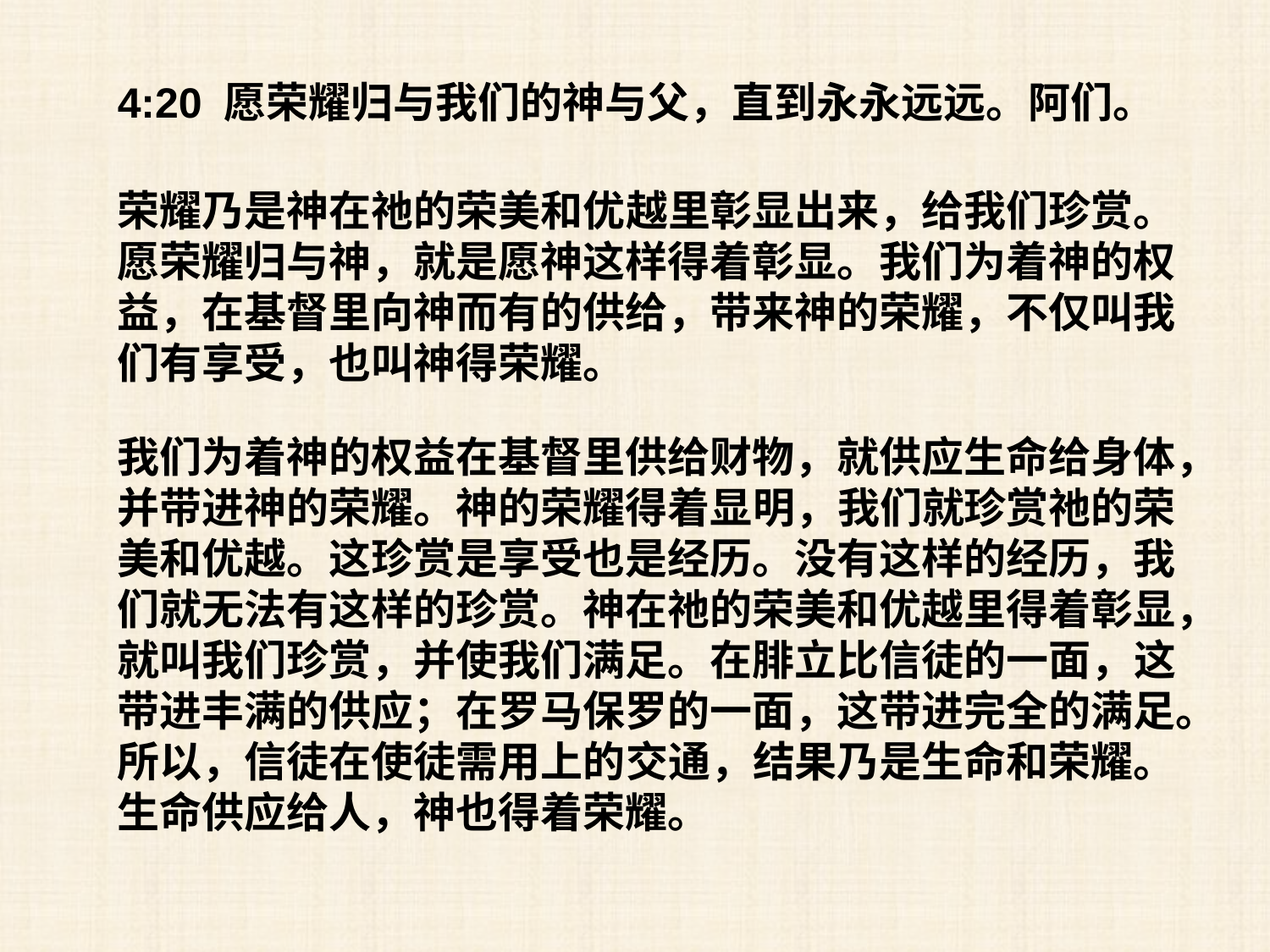

4:20 愿荣耀归与我们的神与父，直到永永远远。阿们。
荣耀乃是神在祂的荣美和优越里彰显出来，给我们珍赏。愿荣耀归与神，就是愿神这样得着彰显。我们为着神的权益，在基督里向神而有的供给，带来神的荣耀，不仅叫我们有享受，也叫神得荣耀。
我们为着神的权益在基督里供给财物，就供应生命给身体，并带进神的荣耀。神的荣耀得着显明，我们就珍赏祂的荣美和优越。这珍赏是享受也是经历。没有这样的经历，我们就无法有这样的珍赏。神在祂的荣美和优越里得着彰显，就叫我们珍赏，并使我们满足。在腓立比信徒的一面，这带进丰满的供应；在罗马保罗的一面，这带进完全的满足。所以，信徒在使徒需用上的交通，结果乃是生命和荣耀。生命供应给人，神也得着荣耀。